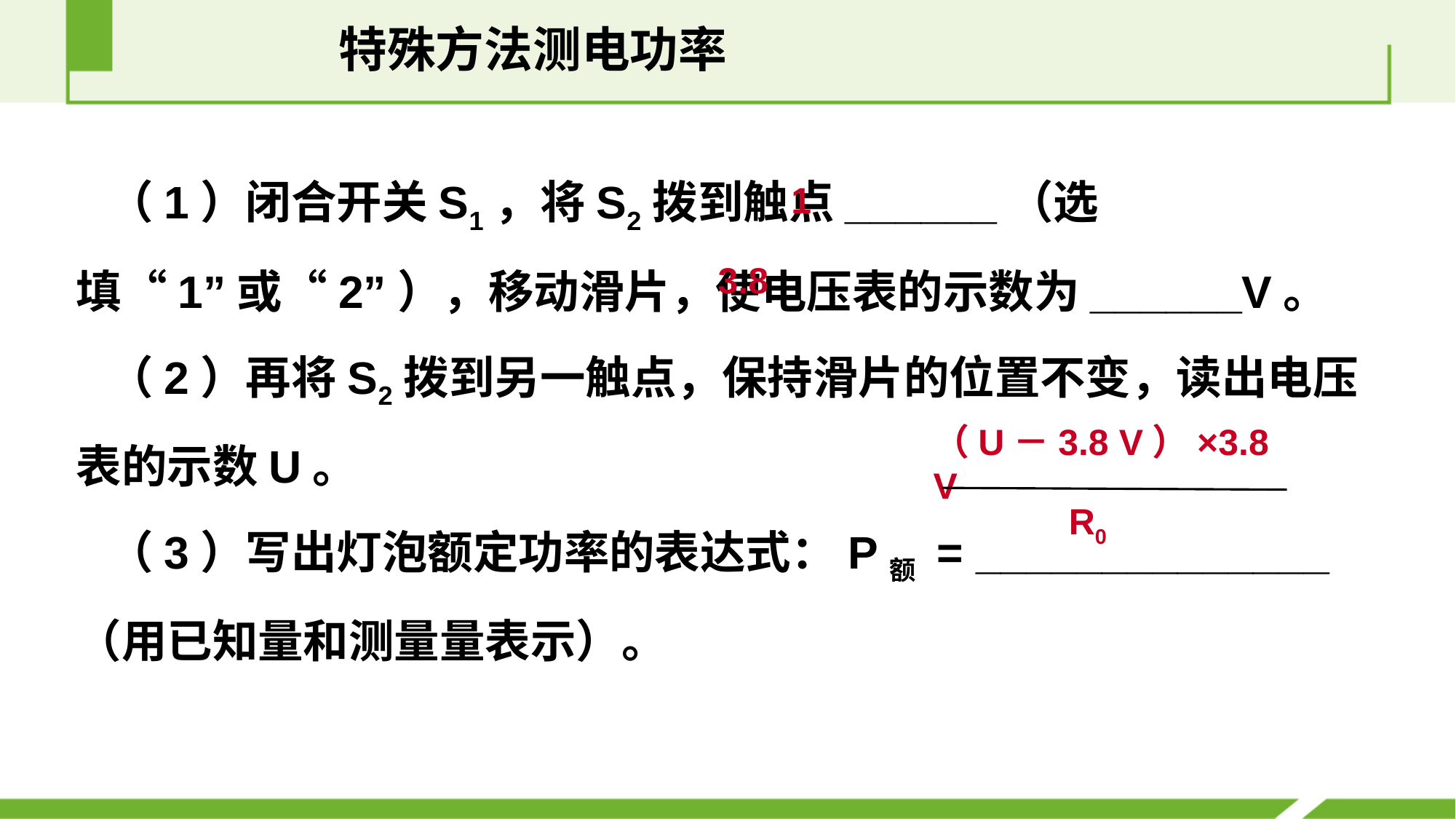

特殊方法测电功率
（1）闭合开关S1，将S2拨到触点______（选填“1”或“2”），移动滑片，使电压表的示数为______V。
（2）再将S2拨到另一触点，保持滑片的位置不变，读出电压表的示数U。
（3）写出灯泡额定功率的表达式：P额 = ______________（用已知量和测量量表示）。
1
3.8
（U－3.8 V）×3.8 V
R0